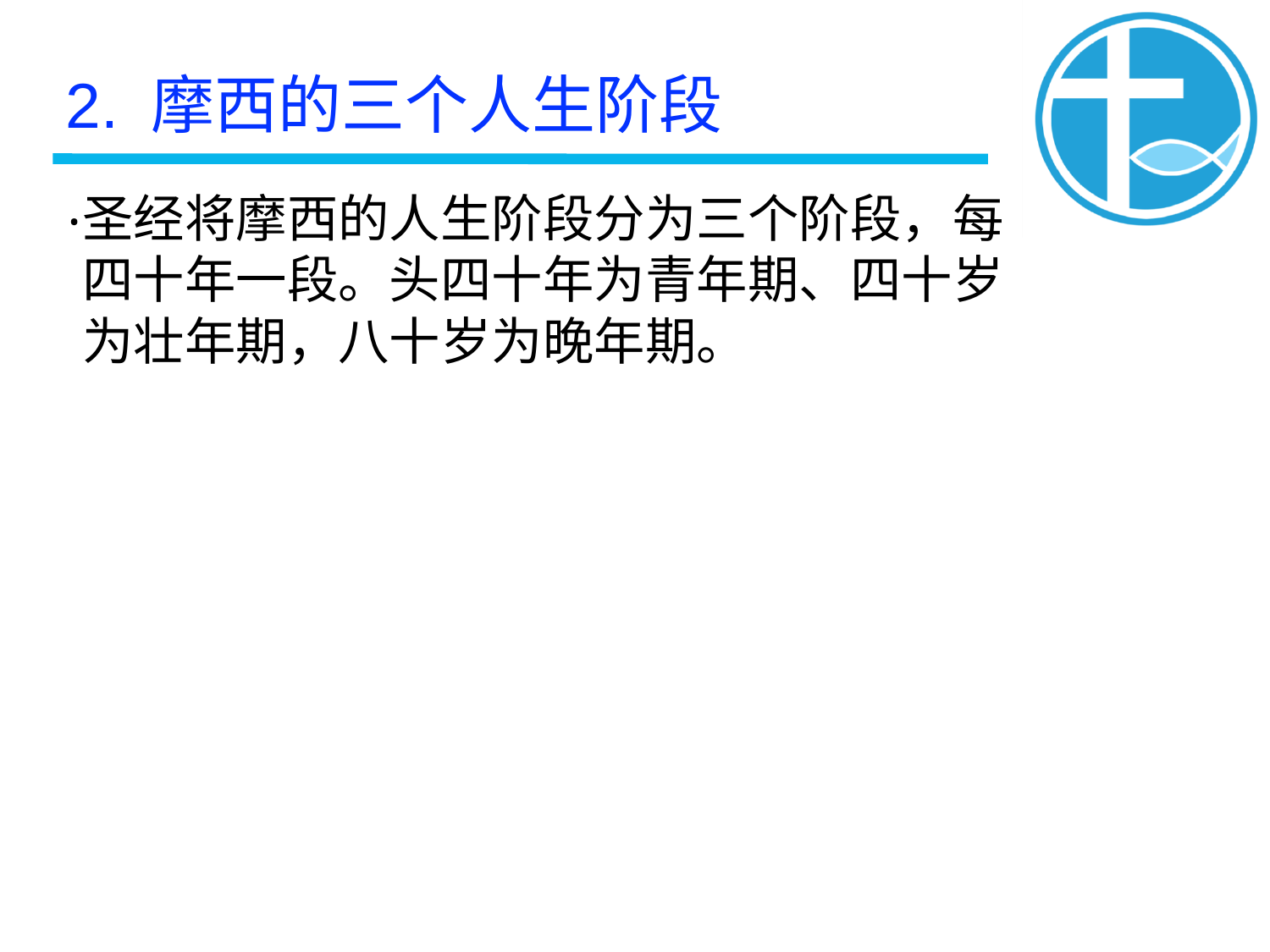

2. 摩西的三个人生阶段
圣经将摩西的人生阶段分为三个阶段，每四十年一段。头四十年为青年期、四十岁为壮年期，八十岁为晚年期。